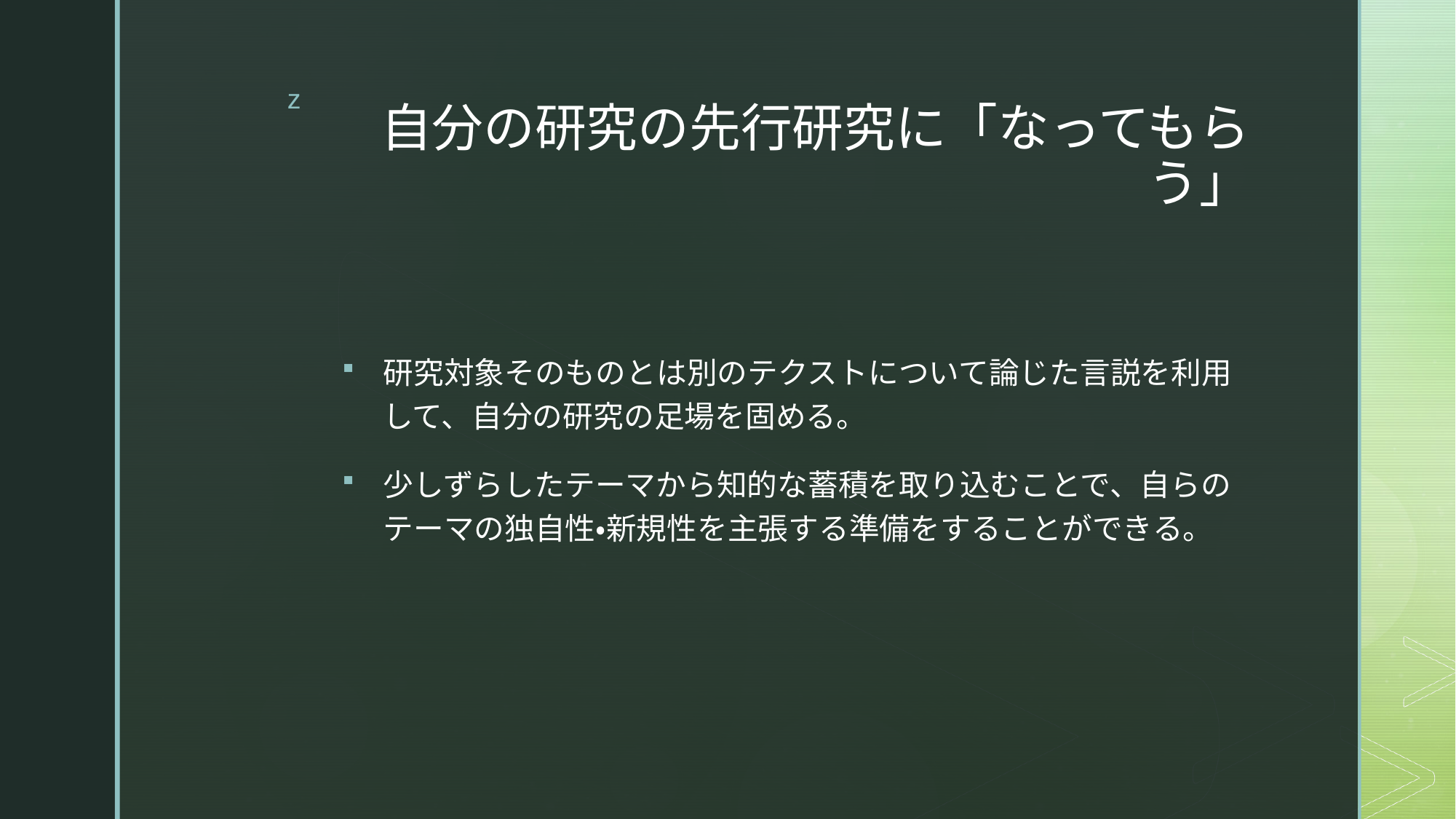

# 自分の研究の先行研究に「なってもらう」

研究対象そのものとは別のテクストについて論じた言説を利用して、自分の研究の足場を固める。
少しずらしたテーマから知的な蓄積を取り込むことで、自らのテーマの独自性・新規性を主張する準備をすることができる。